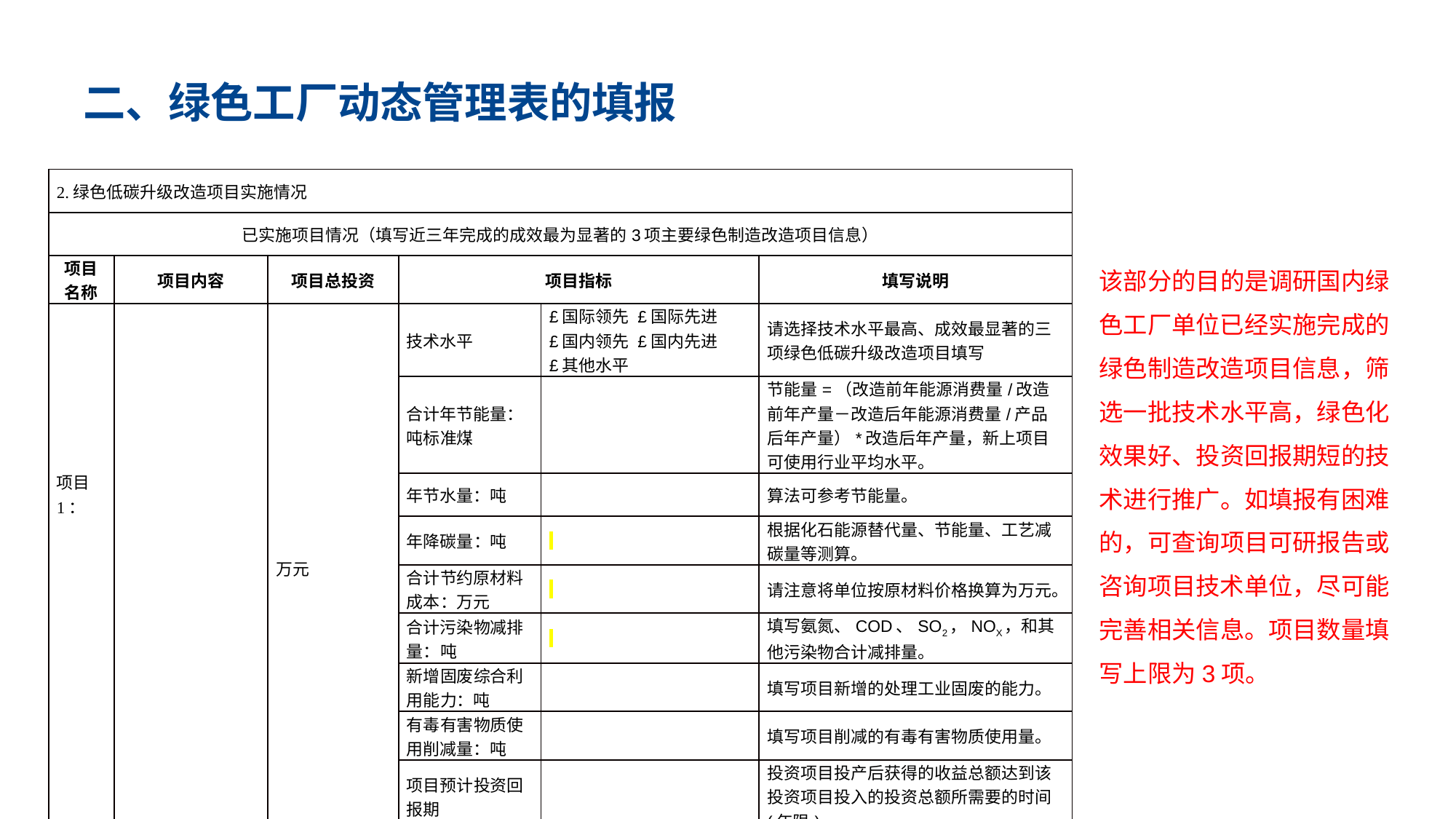

# 二、绿色工厂动态管理表的填报
| 2.绿色低碳升级改造项目实施情况 |  |  |  |  |  |
| --- | --- | --- | --- | --- | --- |
| 已实施项目情况（填写近三年完成的成效最为显著的3项主要绿色制造改造项目信息） |  |  |  |  |  |
| 项目名称 | 项目内容 | 项目总投资 | 项目指标 |  | 填写说明 |
| 项目1： |  | 万元 | 技术水平 | £国际领先 £国际先进£国内领先 £国内先进£其他水平 | 请选择技术水平最高、成效最显著的三项绿色低碳升级改造项目填写 |
|  |  |  | 合计年节能量：吨标准煤 |  | 节能量=（改造前年能源消费量/改造前年产量－改造后年能源消费量/产品后年产量）\*改造后年产量，新上项目可使用行业平均水平。 |
|  |  |  | 年节水量：吨 |  | 算法可参考节能量。 |
|  |  |  | 年降碳量：吨 |  | 根据化石能源替代量、节能量、工艺减碳量等测算。 |
|  |  |  | 合计节约原材料成本：万元 |  | 请注意将单位按原材料价格换算为万元。 |
|  |  |  | 合计污染物减排量：吨 |  | 填写氨氮、COD、SO2，NOX，和其他污染物合计减排量。 |
|  |  |  | 新增固废综合利用能力：吨 |  | 填写项目新增的处理工业固废的能力。 |
|  |  |  | 有毒有害物质使用削减量：吨 |  | 填写项目削减的有毒有害物质使用量。 |
|  |  |  | 项目预计投资回报期 |  | 投资项目投产后获得的收益总额达到该投资项目投入的投资总额所需要的时间 (年限) |
该部分的目的是调研国内绿色工厂单位已经实施完成的绿色制造改造项目信息，筛选一批技术水平高，绿色化效果好、投资回报期短的技术进行推广。如填报有困难的，可查询项目可研报告或咨询项目技术单位，尽可能完善相关信息。项目数量填写上限为3项。